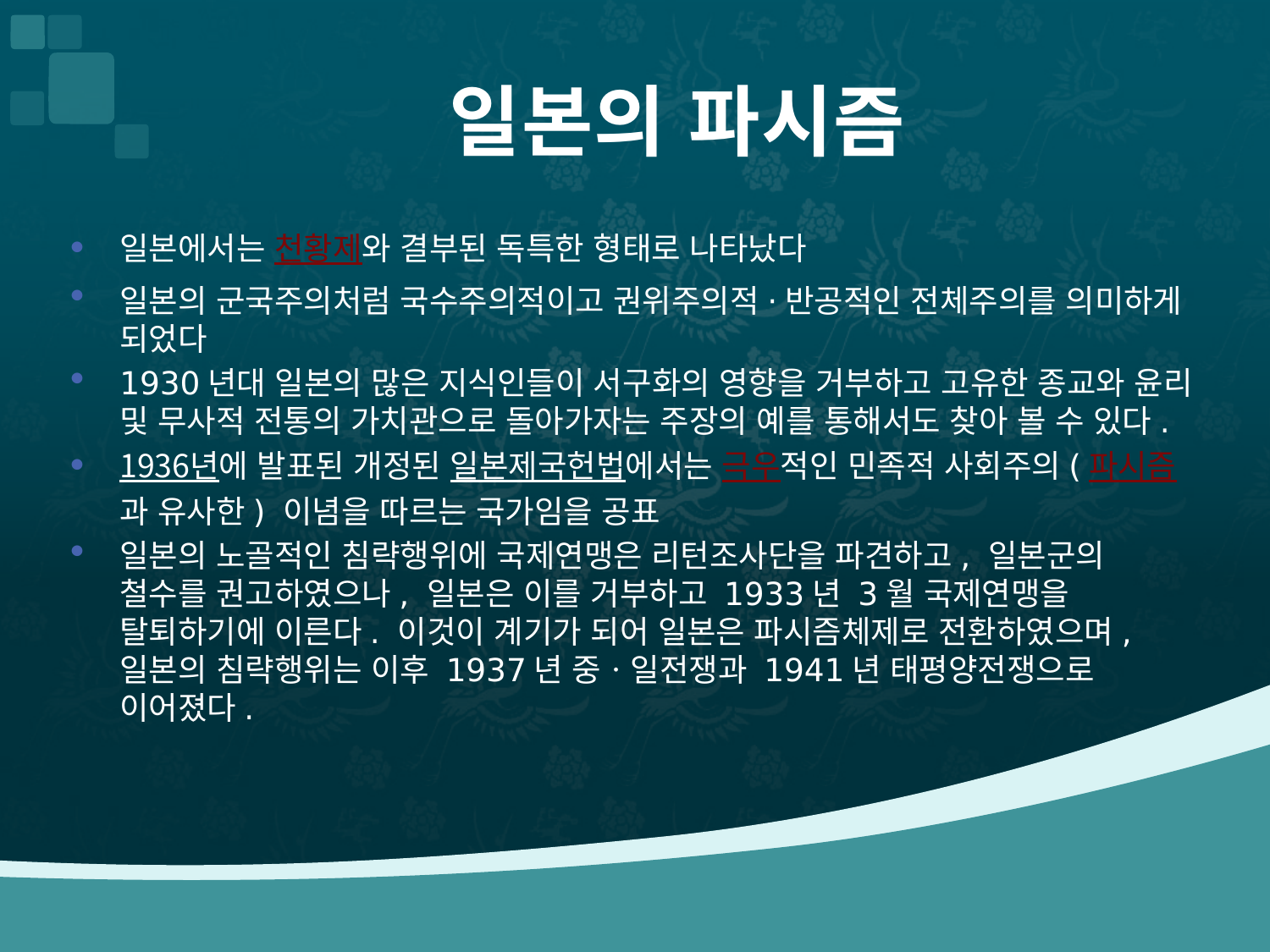

# 일본의 파시즘
일본에서는 천황제와 결부된 독특한 형태로 나타났다
일본의 군국주의처럼 국수주의적이고 권위주의적·반공적인 전체주의를 의미하게 되었다
1930년대 일본의 많은 지식인들이 서구화의 영향을 거부하고 고유한 종교와 윤리 및 무사적 전통의 가치관으로 돌아가자는 주장의 예를 통해서도 찾아 볼 수 있다.
1936년에 발표된 개정된 일본제국헌법에서는 극우적인 민족적 사회주의(파시즘과 유사한) 이념을 따르는 국가임을 공표
일본의 노골적인 침략행위에 국제연맹은 리턴조사단을 파견하고, 일본군의 철수를 권고하였으나, 일본은 이를 거부하고 1933년 3월 국제연맹을 탈퇴하기에 이른다. 이것이 계기가 되어 일본은 파시즘체제로 전환하였으며, 일본의 침략행위는 이후 1937년 중ㆍ일전쟁과 1941년 태평양전쟁으로 이어졌다.